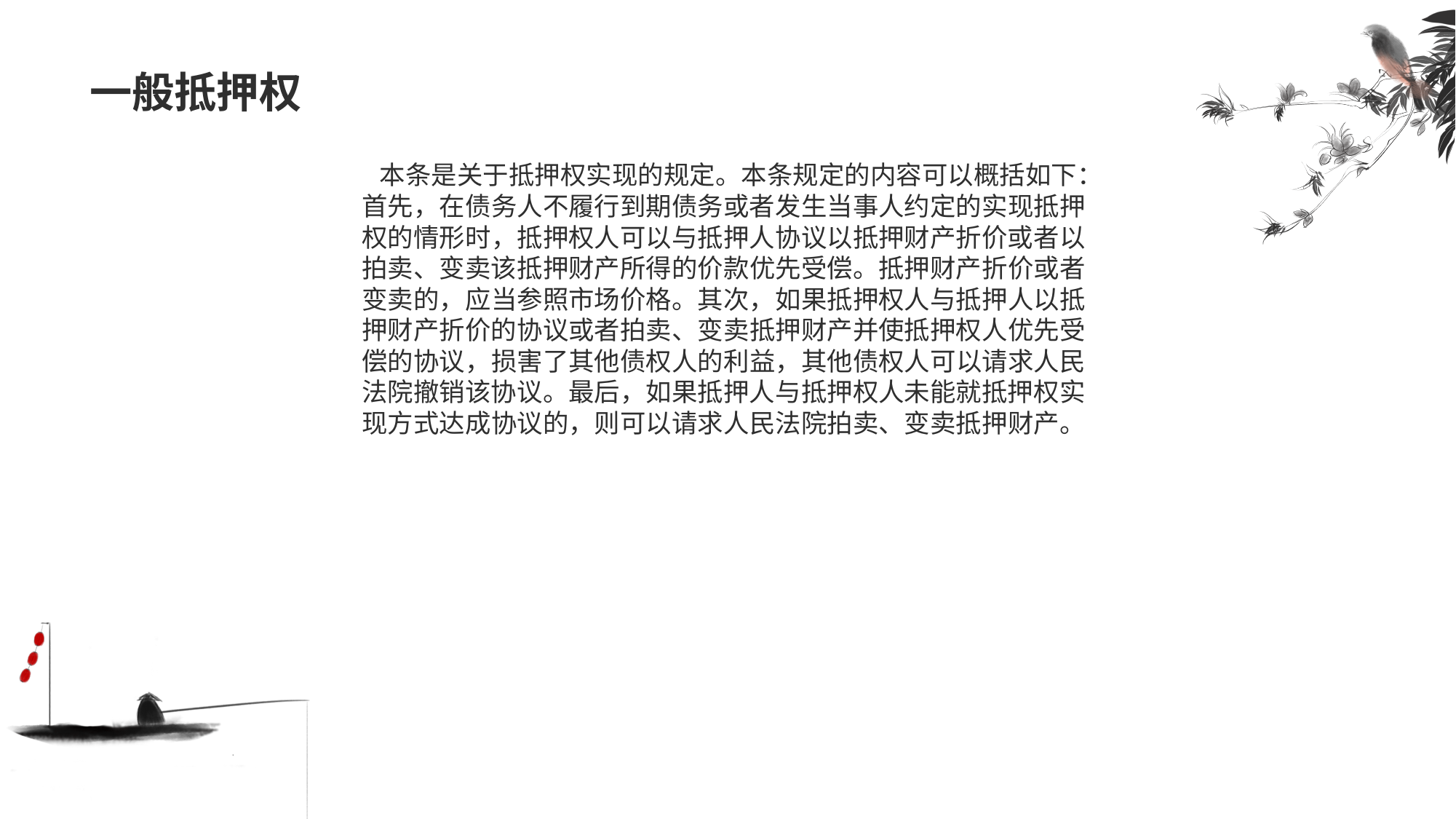

# 一般抵押权

  本条是关于抵押权实现的规定。本条规定的内容可以概括如下：首先，在债务人不履行到期债务或者发生当事人约定的实现抵押权的情形时，抵押权人可以与抵押人协议以抵押财产折价或者以拍卖、变卖该抵押财产所得的价款优先受偿。抵押财产折价或者变卖的，应当参照市场价格。其次，如果抵押权人与抵押人以抵押财产折价的协议或者拍卖、变卖抵押财产并使抵押权人优先受偿的协议，损害了其他债权人的利益，其他债权人可以请求人民法院撤销该协议。最后，如果抵押人与抵押权人未能就抵押权实现方式达成协议的，则可以请求人民法院拍卖、变卖抵押财产。
137